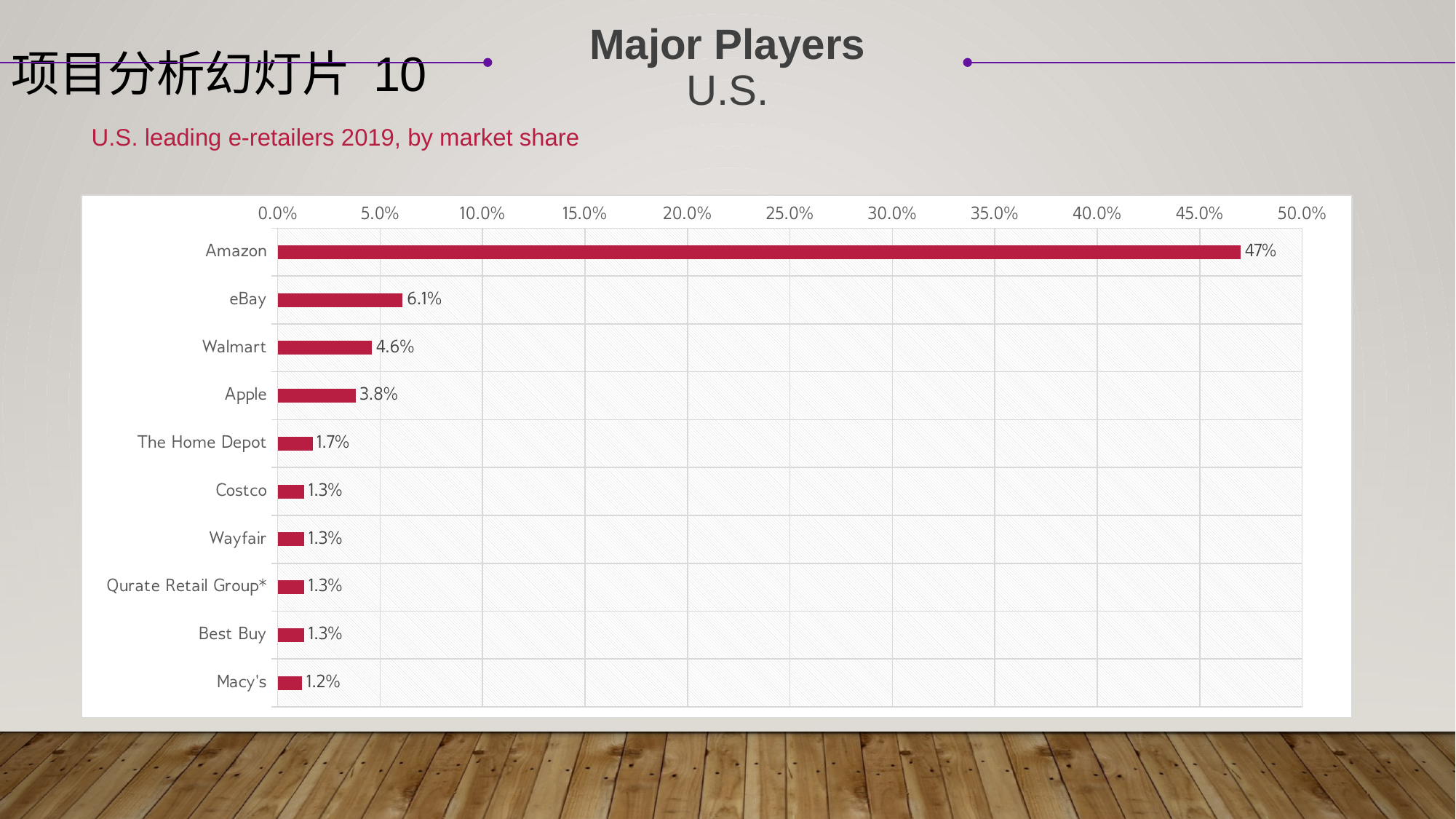

Major Players
U.S.
项目分析幻灯片 10
U.S. leading e-retailers 2019, by market share

### Chart

| Category | data |
|---|---|
| Amazon | 0.47000000000000003 |
| eBay | 0.061000000000000006 |
| Walmart | 0.046 |
| Apple | 0.038 |
| The Home Depot | 0.017 |
| Costco | 0.012999999999999998 |
| Wayfair | 0.012999999999999998 |
| Qurate Retail Group* | 0.012999999999999998 |
| Best Buy | 0.012999999999999998 |
| Macy's | 0.012 |